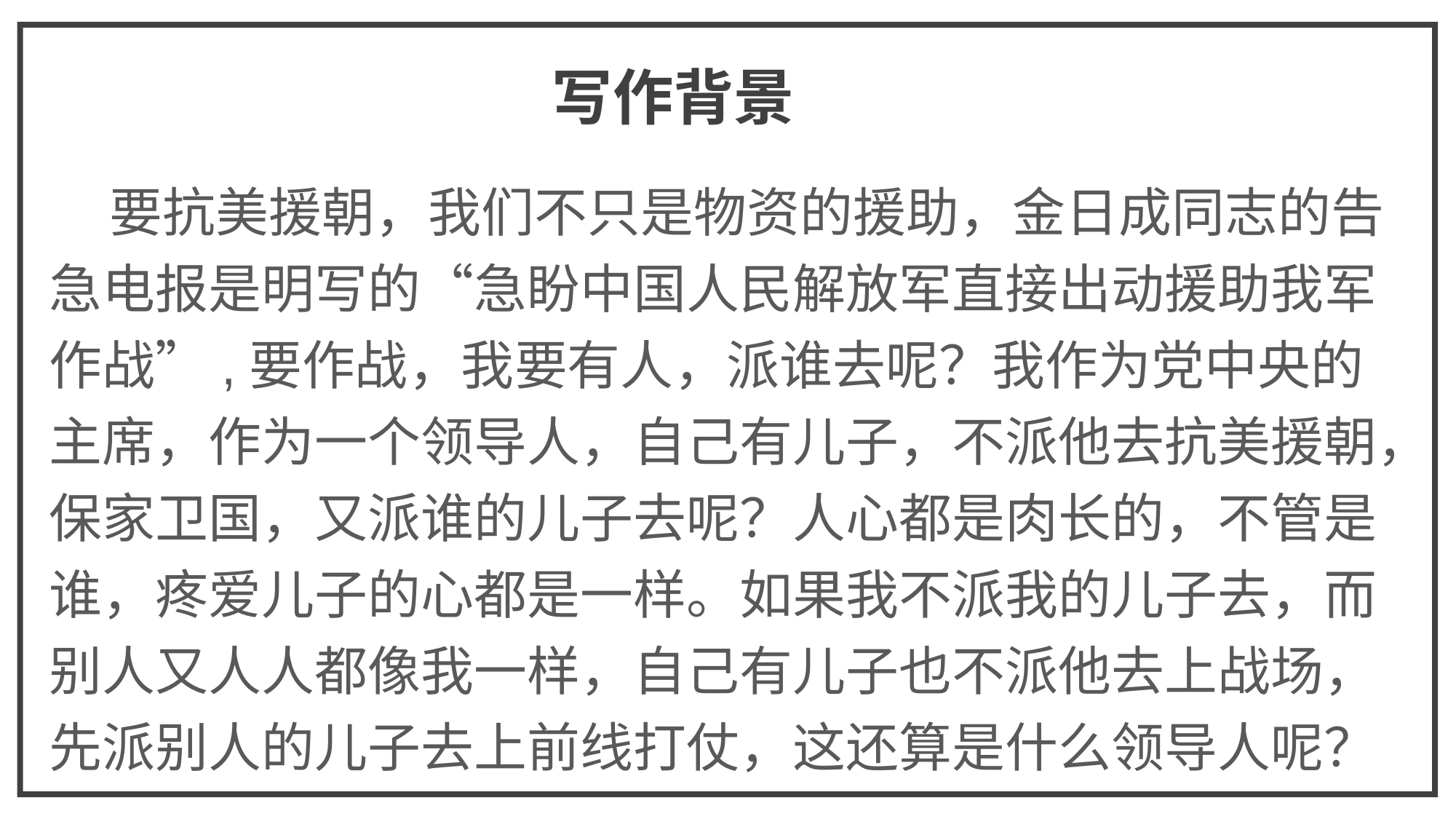

写作背景
    要抗美援朝，我们不只是物资的援助，金日成同志的告急电报是明写的“急盼中国人民解放军直接出动援助我军作战”,要作战，我要有人，派谁去呢？我作为党中央的
主席，作为一个领导人，自己有儿子，不派他去抗美援朝，保家卫国，又派谁的儿子去呢？人心都是肉长的，不管是谁，疼爱儿子的心都是一样。如果我不派我的儿子去，而
别人又人人都像我一样，自己有儿子也不派他去上战场，先派别人的儿子去上前线打仗，这还算是什么领导人呢？